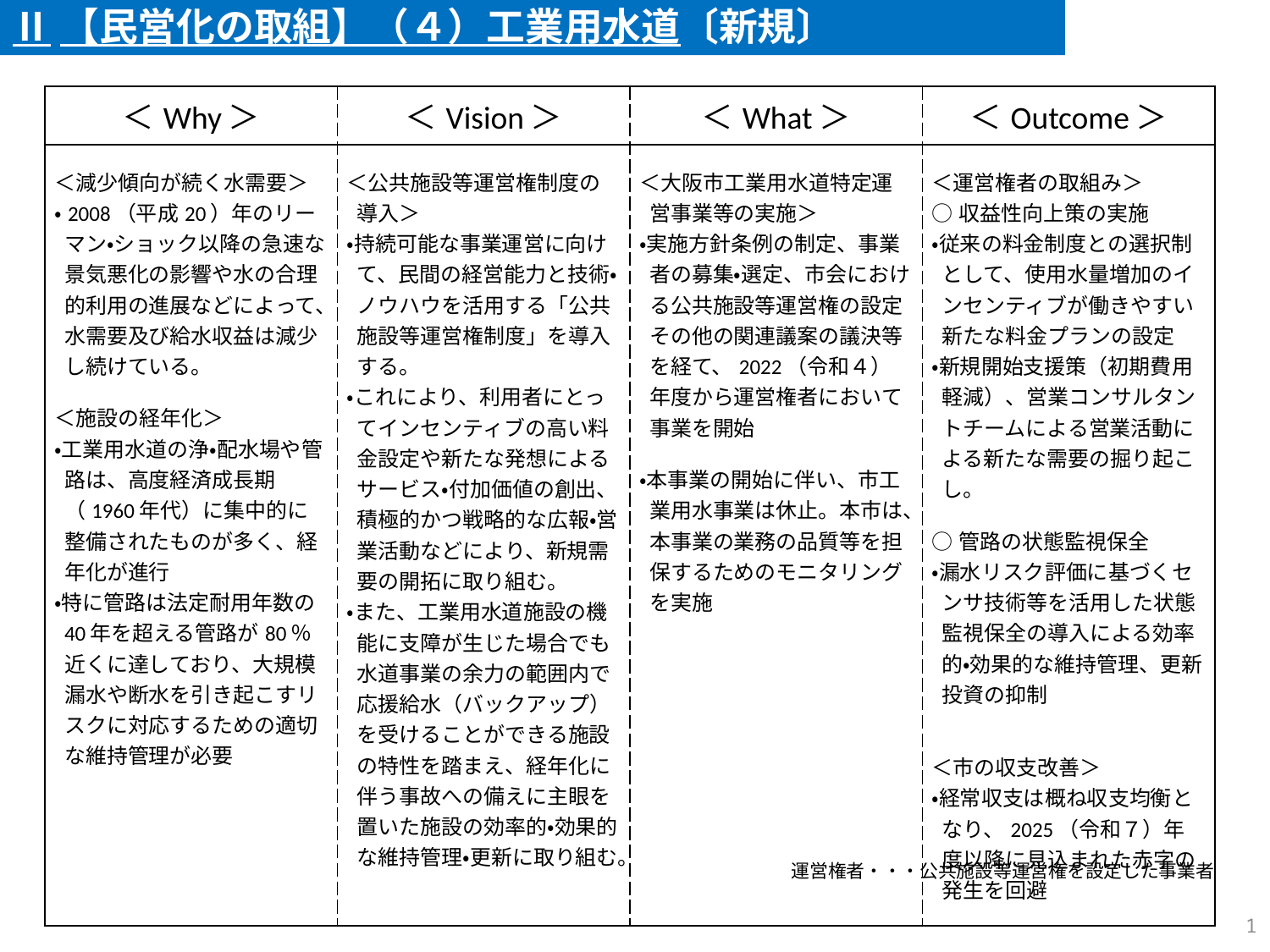

Ⅱ【民営化の取組】（４）工業用水道〔新規〕
| ＜Why＞ | ＜Vision＞ | ＜What＞ | ＜Outcome＞ |
| --- | --- | --- | --- |
| ＜減少傾向が続く水需要＞ ・2008（平成20）年のリーマン・ショック以降の急速な景気悪化の影響や水の合理的利用の進展などによって、水需要及び給水収益は減少し続けている。 ＜施設の経年化＞ ・工業用水道の浄・配水場や管路は、高度経済成長期（1960年代）に集中的に整備されたものが多く、経年化が進行 ・特に管路は法定耐用年数の40年を超える管路が80％近くに達しており、大規模漏水や断水を引き起こすリスクに対応するための適切な維持管理が必要 | ＜公共施設等運営権制度の導入＞ ・持続可能な事業運営に向けて、民間の経営能力と技術・ノウハウを活用する「公共施設等運営権制度」を導入する。 ・これにより、利用者にとってインセンティブの高い料金設定や新たな発想によるサービス・付加価値の創出、積極的かつ戦略的な広報・営業活動などにより、新規需要の開拓に取り組む。 ・また、工業用水道施設の機能に支障が生じた場合でも水道事業の余力の範囲内で応援給水（バックアップ）を受けることができる施設の特性を踏まえ、経年化に伴う事故への備えに主眼を置いた施設の効率的・効果的な維持管理・更新に取り組む。 | ＜大阪市工業用水道特定運営事業等の実施＞ ・実施方針条例の制定、事業者の募集・選定、市会における公共施設等運営権の設定その他の関連議案の議決等を経て、2022（令和４）年度から運営権者において事業を開始 ・本事業の開始に伴い、市工業用水事業は休止。本市は、本事業の業務の品質等を担保するためのモニタリングを実施 | ＜運営権者の取組み＞ ○収益性向上策の実施 ・従来の料金制度との選択制として、使用水量増加のインセンティブが働きやすい新たな料金プランの設定 ・新規開始支援策（初期費用軽減）、営業コンサルタントチームによる営業活動による新たな需要の掘り起こし。 ○管路の状態監視保全 ・漏水リスク評価に基づくセンサ技術等を活用した状態監視保全の導入による効率的・効果的な維持管理、更新投資の抑制 ＜市の収支改善＞ ・経常収支は概ね収支均衡となり、2025（令和７）年度以降に見込まれた赤字の発生を回避 |

運営権者・・・公共施設等運営権を設定した事業者
1